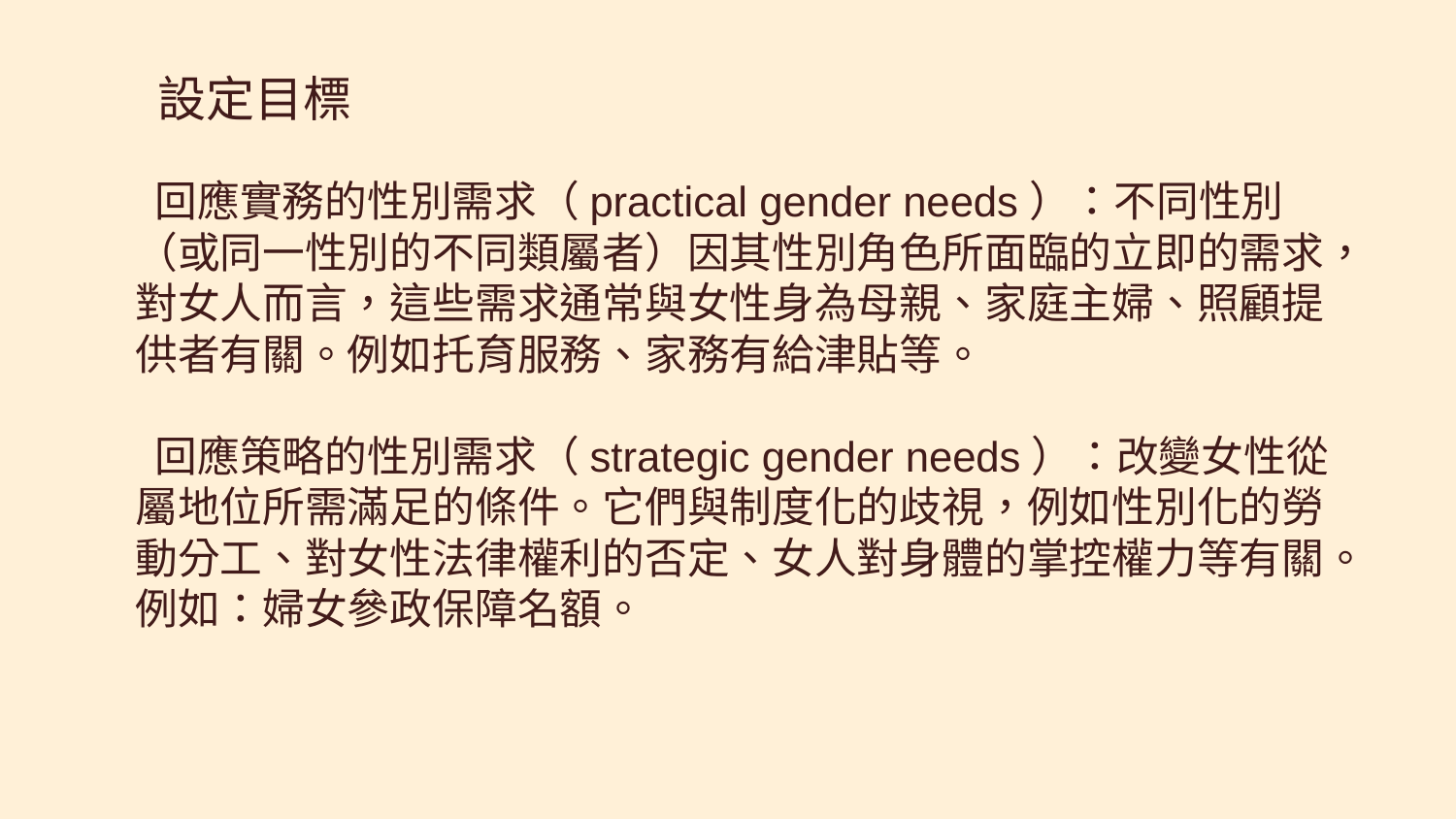

設定目標
 回應實務的性別需求（practical gender needs）：不同性別（或同一性別的不同類屬者）因其性別角色所面臨的立即的需求，對女人而言，這些需求通常與女性身為母親、家庭主婦、照顧提供者有關。例如托育服務、家務有給津貼等。

 回應策略的性別需求（strategic gender needs）：改變女性從屬地位所需滿足的條件。它們與制度化的歧視，例如性別化的勞動分工、對女性法律權利的否定、女人對身體的掌控權力等有關。例如：婦女參政保障名額。